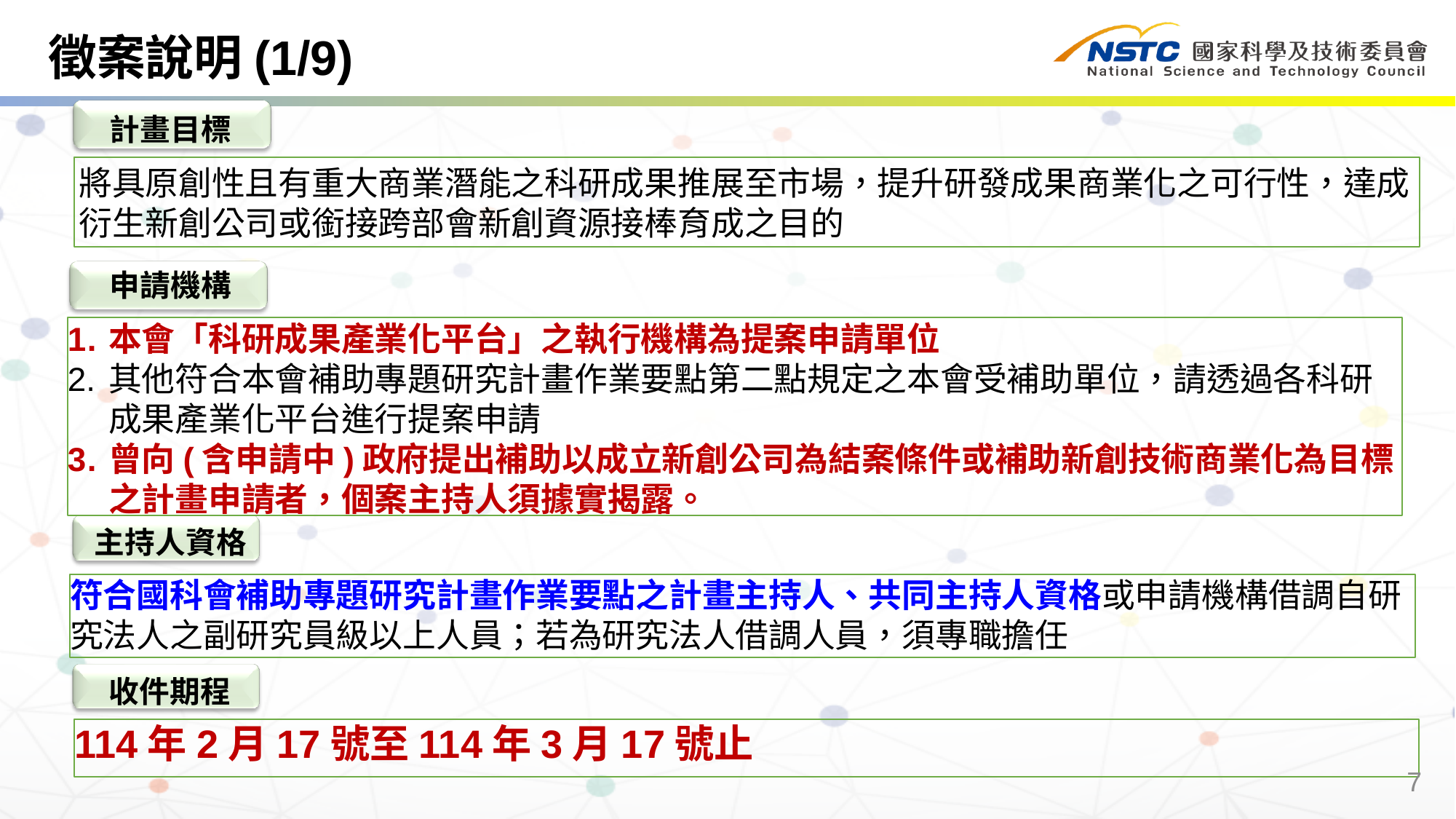

徵案說明(1/9)
計畫目標

將具原創性且有重大商業潛能之科研成果推展至市場，提升研發成果商業化之可行性，達成衍生新創公司或銜接跨部會新創資源接棒育成之目的

申請機構

本會「科研成果產業化平台」之執行機構為提案申請單位
其他符合本會補助專題研究計畫作業要點第二點規定之本會受補助單位，請透過各科研成果產業化平台進行提案申請
曾向(含申請中)政府提出補助以成立新創公司為結案條件或補助新創技術商業化為目標之計畫申請者，個案主持人須據實揭露。
主持人資格

符合國科會補助專題研究計畫作業要點之計畫主持人、共同主持人資格或申請機構借調自研究法人之副研究員級以上人員；若為研究法人借調人員，須專職擔任

  收件期程

114年2月17號至114年3月17號止
7